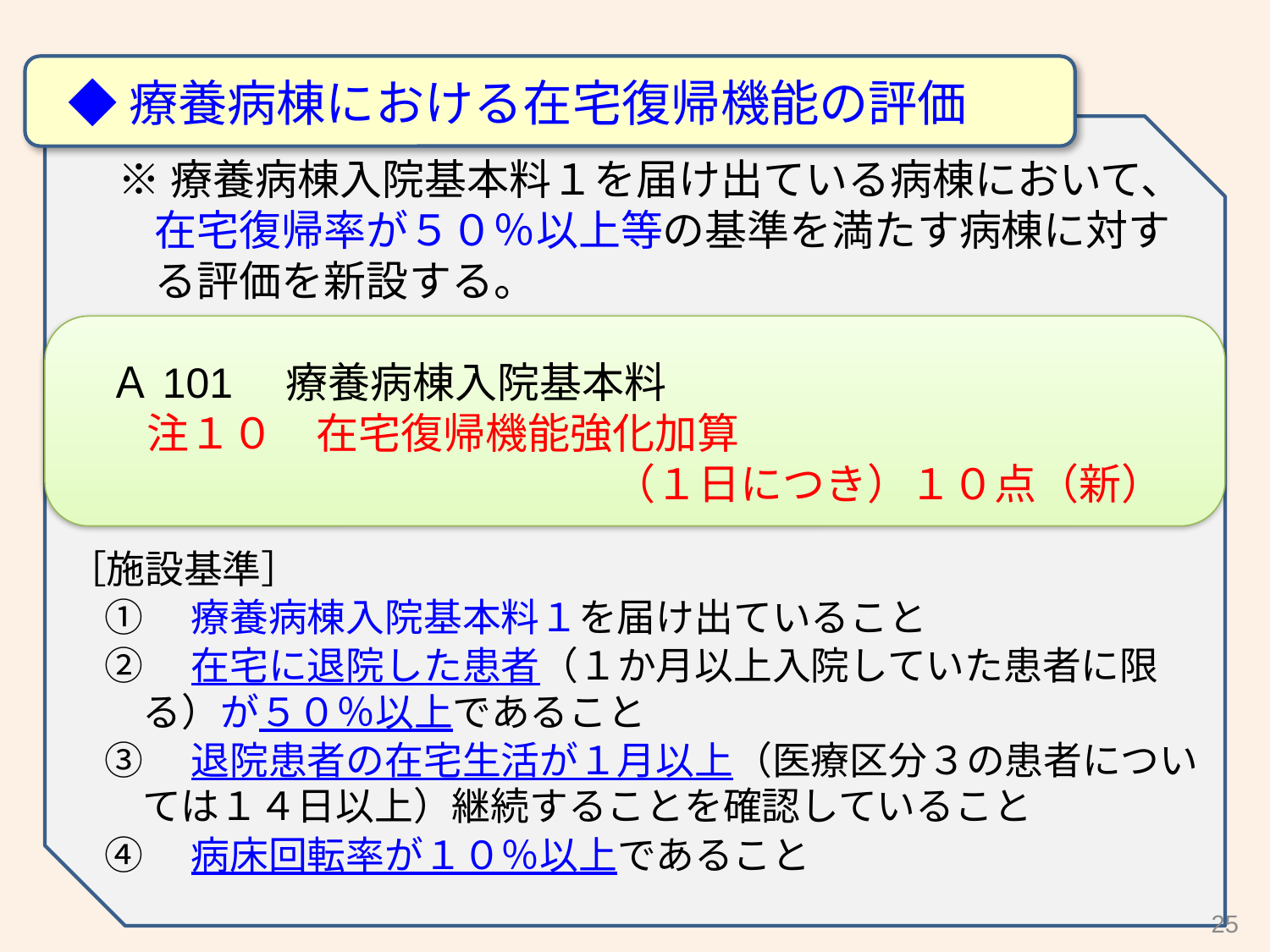

◆療養病棟における在宅復帰機能の評価
※療養病棟入院基本料１を届け出ている病棟において、在宅復帰率が５０％以上等の基準を満たす病棟に対する評価を新設する。

　Ａ101　療養病棟入院基本料
　注１０　在宅復帰機能強化加算
　　　　　　　　　　　　（１日につき）１０点（新）

［施設基準］
①　療養病棟入院基本料１を届け出ていること
②　在宅に退院した患者（１か月以上入院していた患者に限る）が５０％以上であること
③　退院患者の在宅生活が１月以上（医療区分３の患者については１４日以上）継続することを確認していること
④　病床回転率が１０％以上であること

25